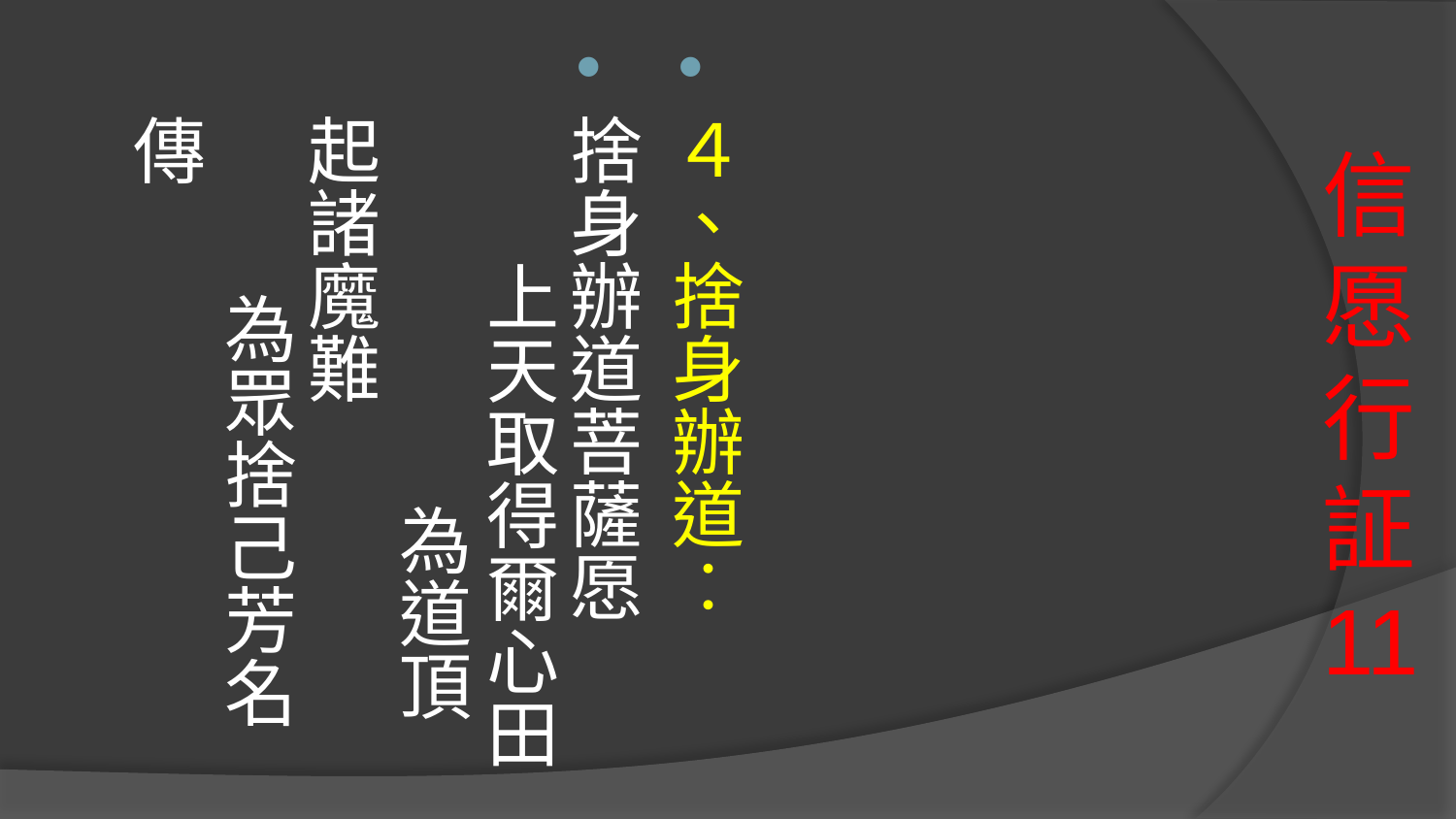

４、捨身辦道︰
捨身辦道菩薩愿                   上天取得爾心田                         為道頂起諸魔難                                  為眾捨己芳名傳
# 信愿行証 11